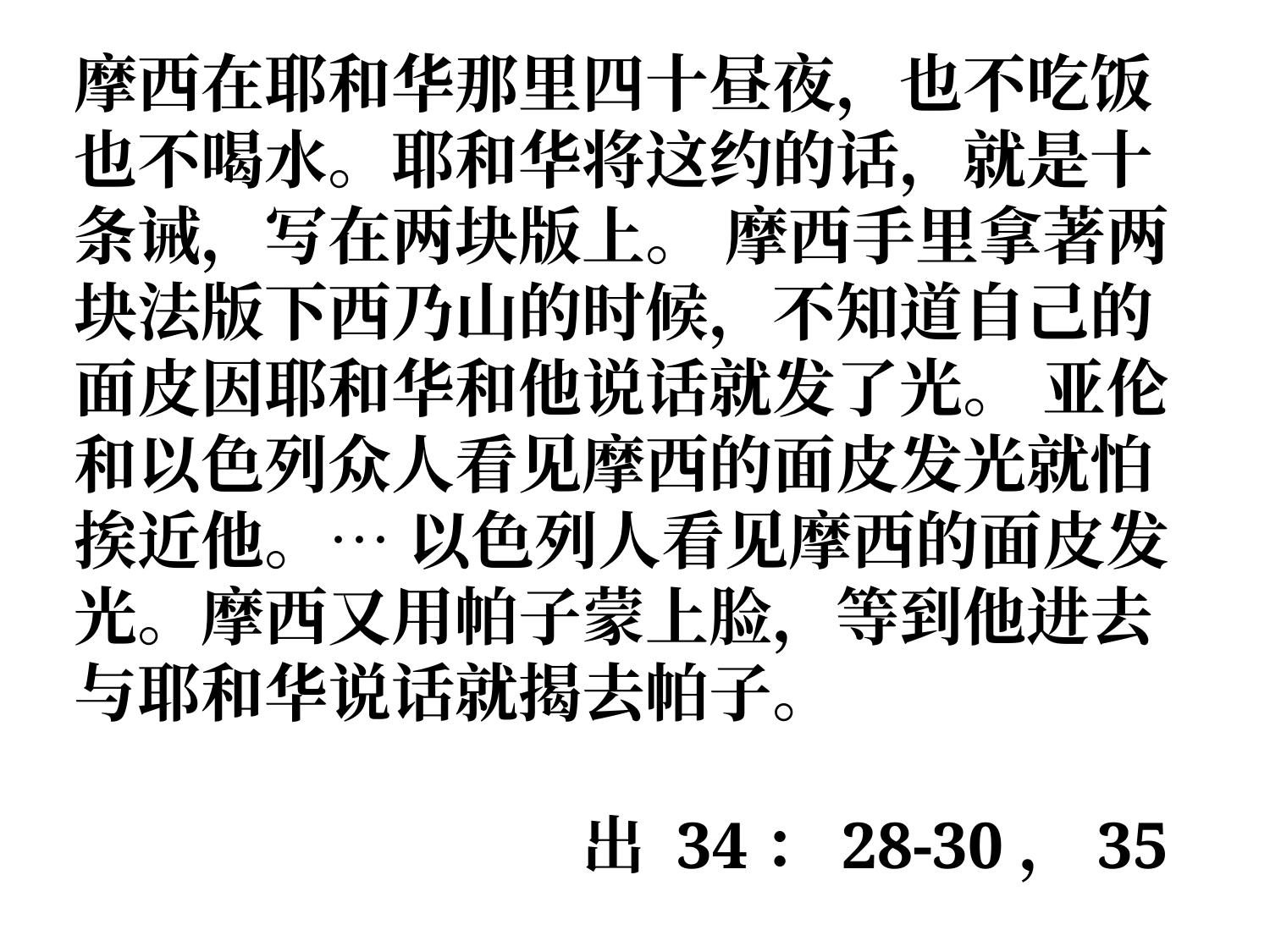

摩西在耶和华那里四十昼夜，也不吃饭也不喝水。耶和华将这约的话，就是十条诫，写在两块版上。 摩西手里拿著两块法版下西乃山的时候，不知道自己的面皮因耶和华和他说话就发了光。 亚伦和以色列众人看见摩西的面皮发光就怕挨近他。… 以色列人看见摩西的面皮发光。摩西又用帕子蒙上脸，等到他进去与耶和华说话就揭去帕子。														出 34：28-30，35